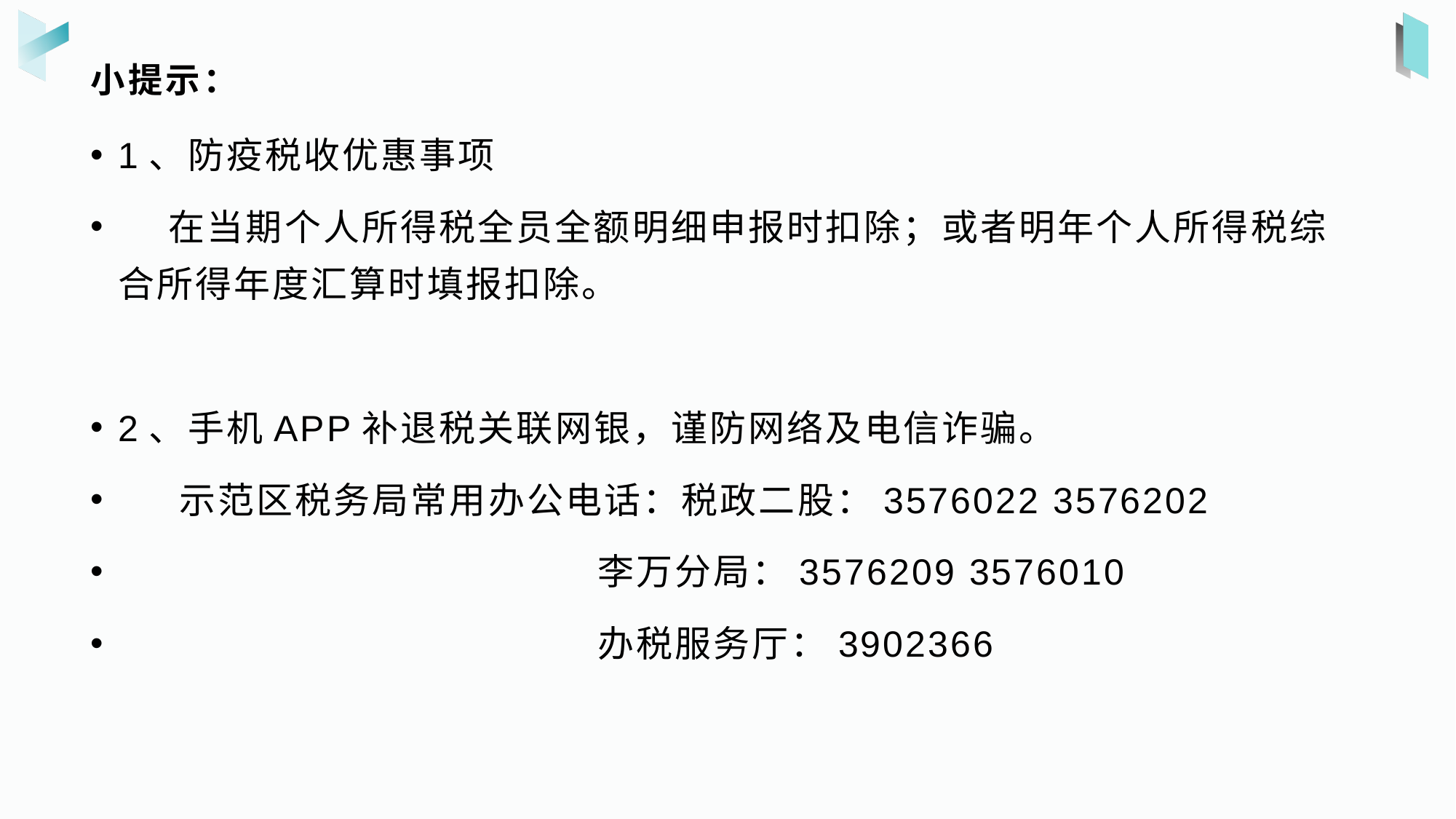

# 小提示：
1、防疫税收优惠事项
    在当期个人所得税全员全额明细申报时扣除；或者明年个人所得税综合所得年度汇算时填报扣除。

2、手机APP补退税关联网银，谨防网络及电信诈骗。
     示范区税务局常用办公电话：税政二股：3576022 3576202
                                             李万分局：3576209 3576010
                                             办税服务厅：3902366